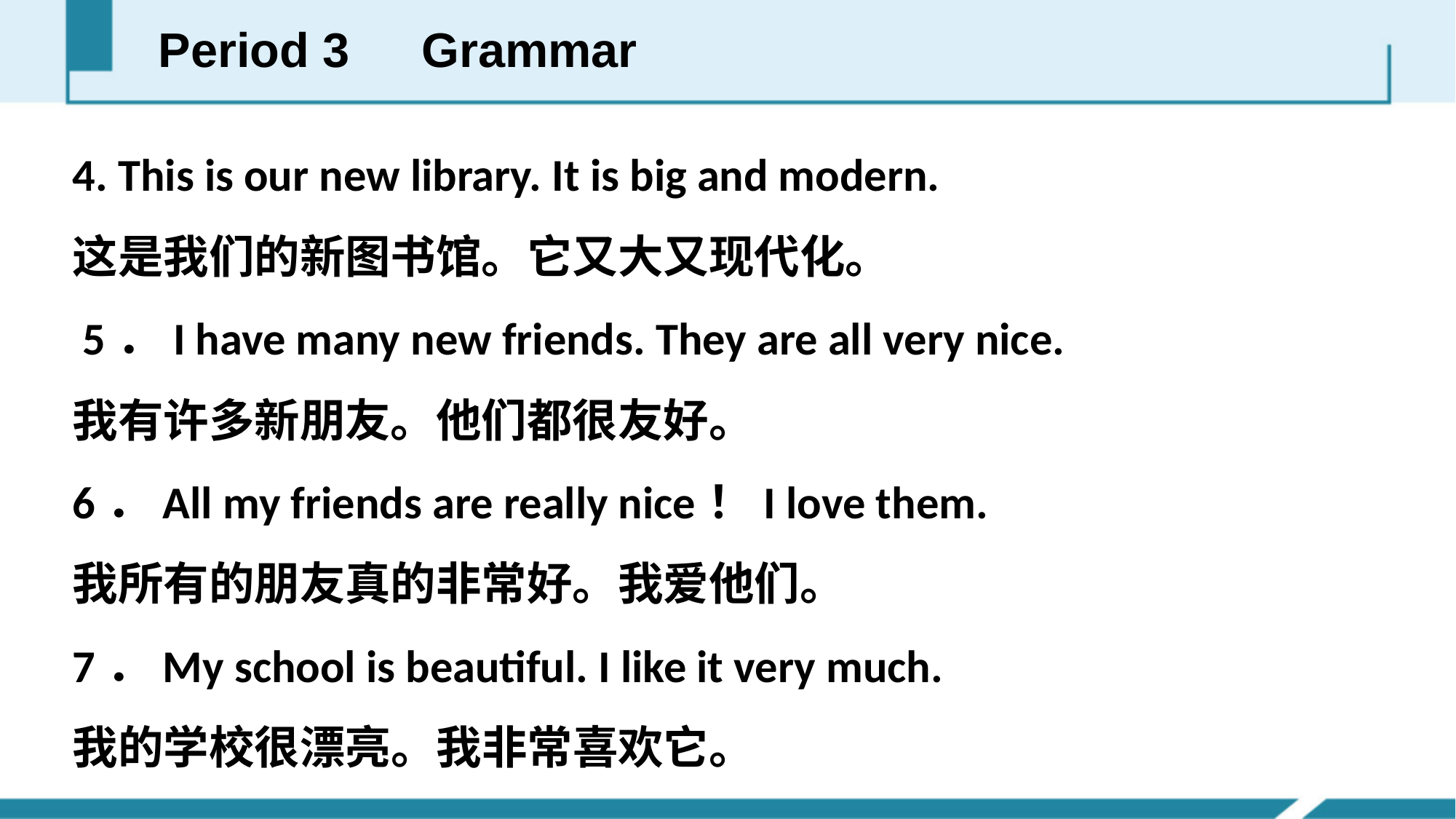

Period 3　Grammar
4. This is our new library. It is big and modern.
这是我们的新图书馆。它又大又现代化。
 5．I have many new friends. They are all very nice.
我有许多新朋友。他们都很友好。
6．All my friends are really nice！I love them.
我所有的朋友真的非常好。我爱他们。
7．My school is beautiful. I like it very much.
我的学校很漂亮。我非常喜欢它。